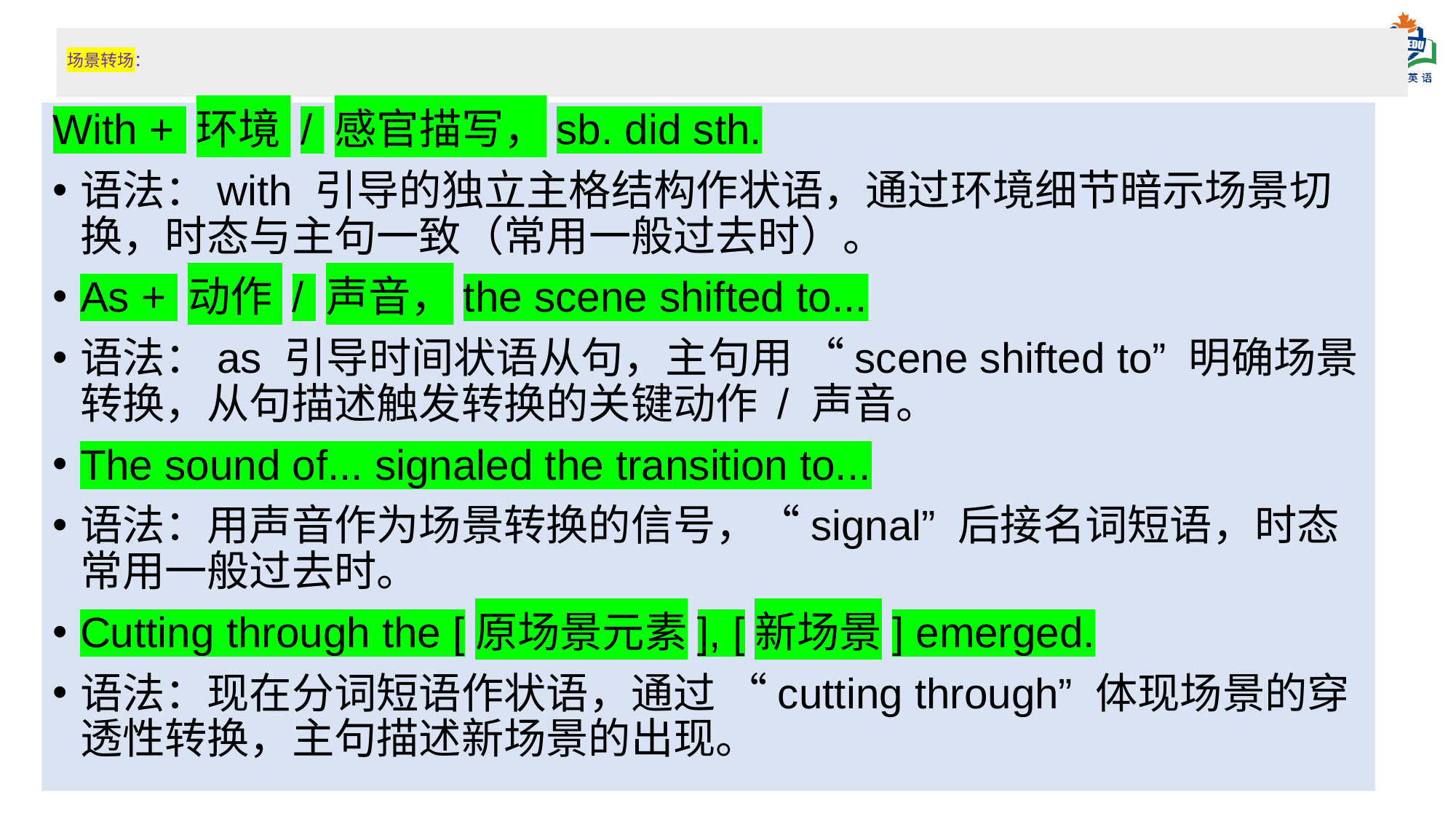

# 场景转场：
With + 环境 / 感官描写，sb. did sth.
语法：with 引导的独立主格结构作状语，通过环境细节暗示场景切换，时态与主句一致（常用一般过去时）。
As + 动作 / 声音，the scene shifted to...
语法：as 引导时间状语从句，主句用 “scene shifted to” 明确场景转换，从句描述触发转换的关键动作 / 声音。
The sound of... signaled the transition to...
语法：用声音作为场景转换的信号，“signal” 后接名词短语，时态常用一般过去时。
Cutting through the [原场景元素], [新场景] emerged.
语法：现在分词短语作状语，通过 “cutting through” 体现场景的穿透性转换，主句描述新场景的出现。